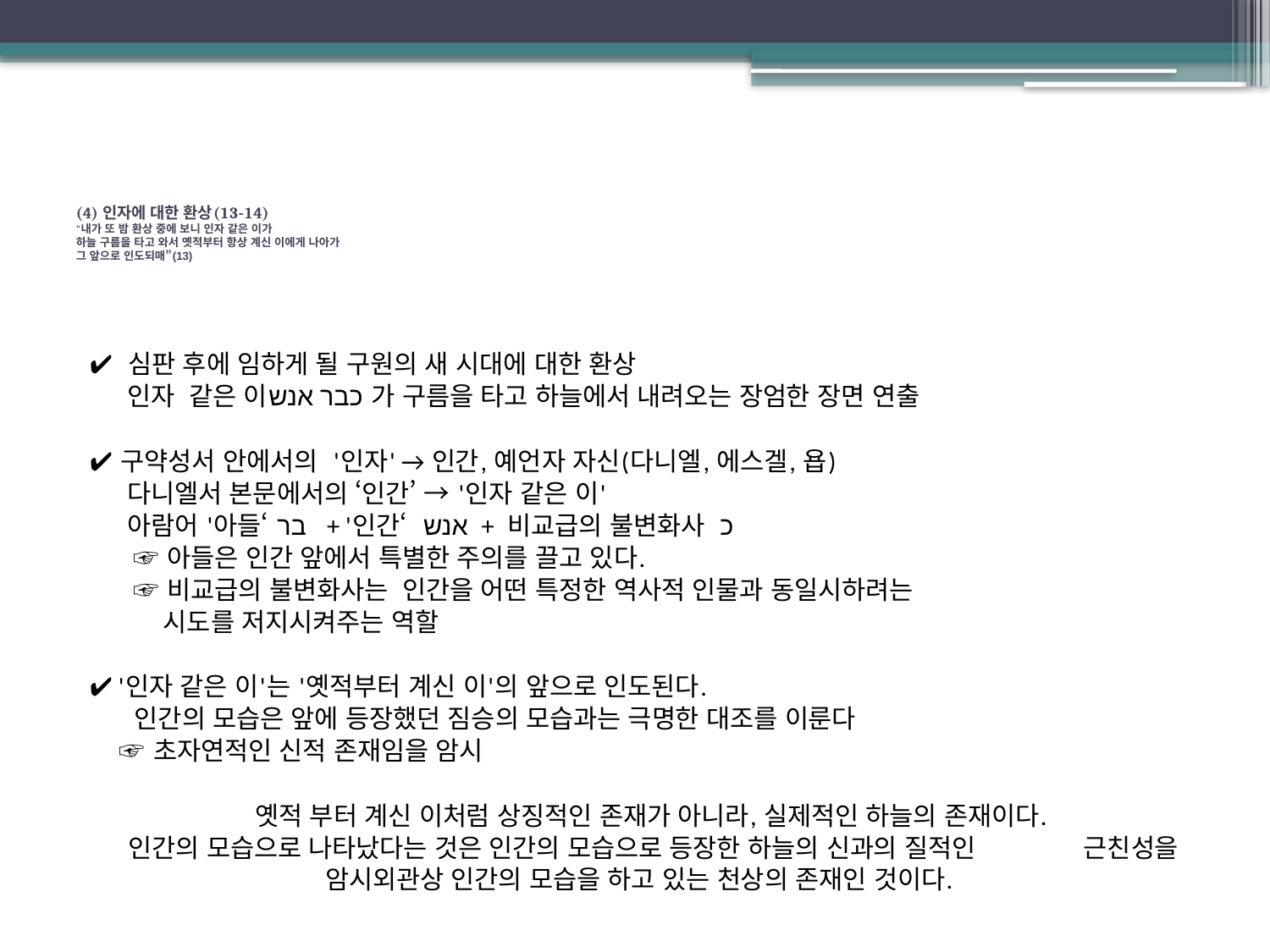

# (4) 인자에 대한 환상(13-14) "내가 또 밤 환상 중에 보니 인자 같은 이가 하늘 구름을 타고 와서 옛적부터 항상 계신 이에게 나아가 그 앞으로 인도되매”(13)

✔  심판 후에 임하게 될 구원의 새 시대에 대한 환상
     인자  같은 이כבר אנש 가 구름을 타고 하늘에서 내려오는 장엄한 장면 연출

✔ 구약성서 안에서의  '인자' → 인간, 예언자 자신(다니엘, 에스겔, 욥)
     다니엘서 본문에서의 ‘인간’ → '인자 같은 이'
     아람어 '아들‘ בר   + '인간‘  אנש  +  비교급의 불변화사  כ
      ☞ 아들은 인간 앞에서 특별한 주의를 끌고 있다.
      ☞ 비교급의 불변화사는  인간을 어떤 특정한 역사적 인물과 동일시하려는
          시도를 저지시켜주는 역할

✔ '인자 같은 이'는 '옛적부터 계신 이'의 앞으로 인도된다.
      인간의 모습은 앞에 등장했던 짐승의 모습과는 극명한 대조를 이룬다
    ☞ 초자연적인 신적 존재임을 암시

    옛적 부터 계신 이처럼 상징적인 존재가 아니라, 실제적인 하늘의 존재이다.
   인간의 모습으로 나타났다는 것은 인간의 모습으로 등장한 하늘의 신과의 질적인               근친성을 암시외관상 인간의 모습을 하고 있는 천상의 존재인 것이다.